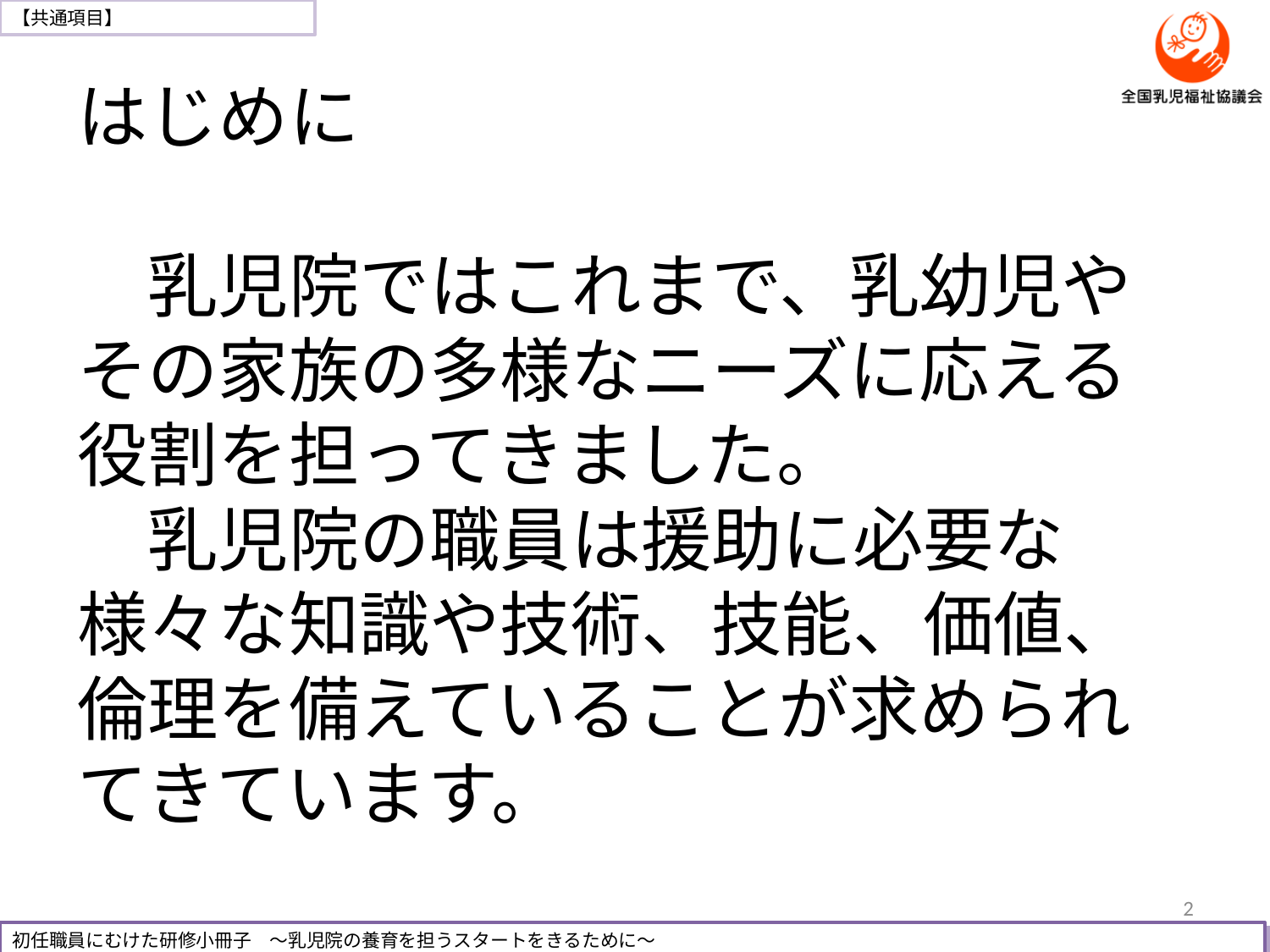

はじめに

　乳児院ではこれまで、乳幼児やその家族の多様なニーズに応える役割を担ってきました。
　乳児院の職員は援助に必要な様々な知識や技術、技能、価値、倫理を備えていることが求められてきています。
2